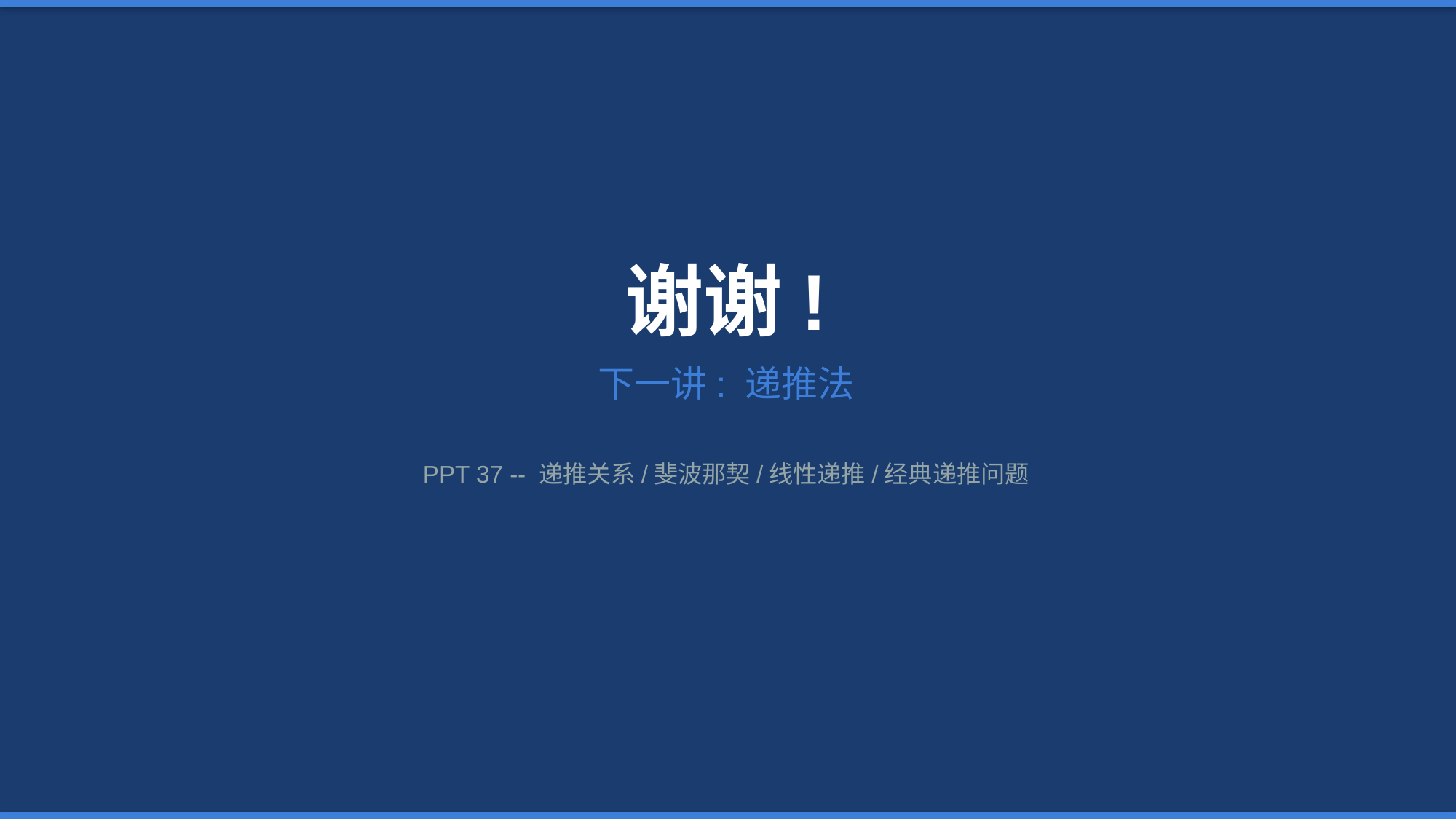

谢谢!
下一讲: 递推法
PPT 37 -- 递推关系/斐波那契/线性递推/经典递推问题